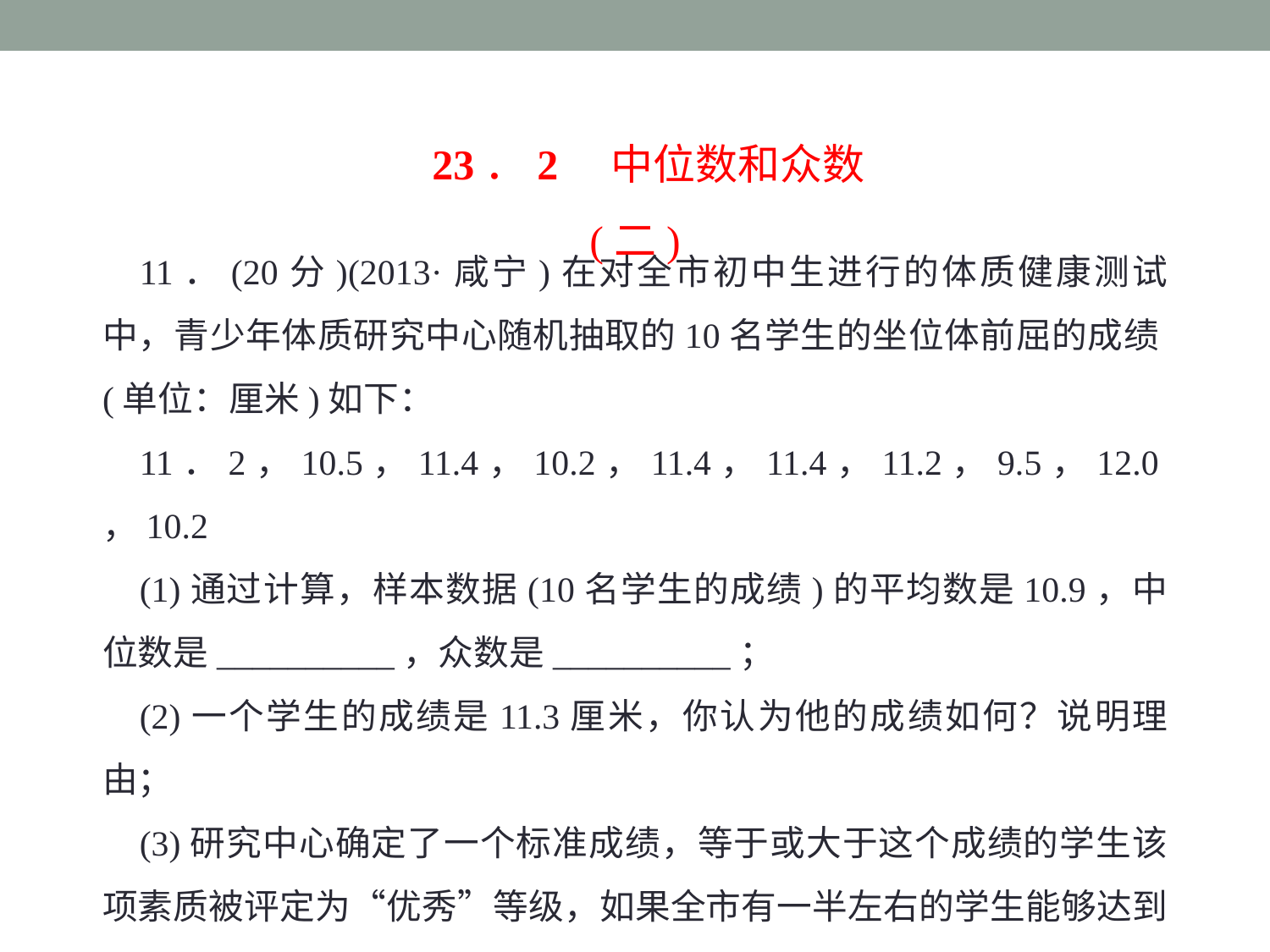

23．2　中位数和众数(二)
11．(20分)(2013·咸宁)在对全市初中生进行的体质健康测试中，青少年体质研究中心随机抽取的10名学生的坐位体前屈的成绩(单位：厘米)如下：
11．2，10.5，11.4，10.2，11.4，11.4，11.2，9.5，12.0，10.2
(1)通过计算，样本数据(10名学生的成绩)的平均数是10.9，中位数是__________，众数是__________；
(2)一个学生的成绩是11.3厘米，你认为他的成绩如何？说明理由；
(3)研究中心确定了一个标准成绩，等于或大于这个成绩的学生该项素质被评定为“优秀”等级，如果全市有一半左右的学生能够达到“优秀”等级，你认为标准成绩定为多少？说明理由．